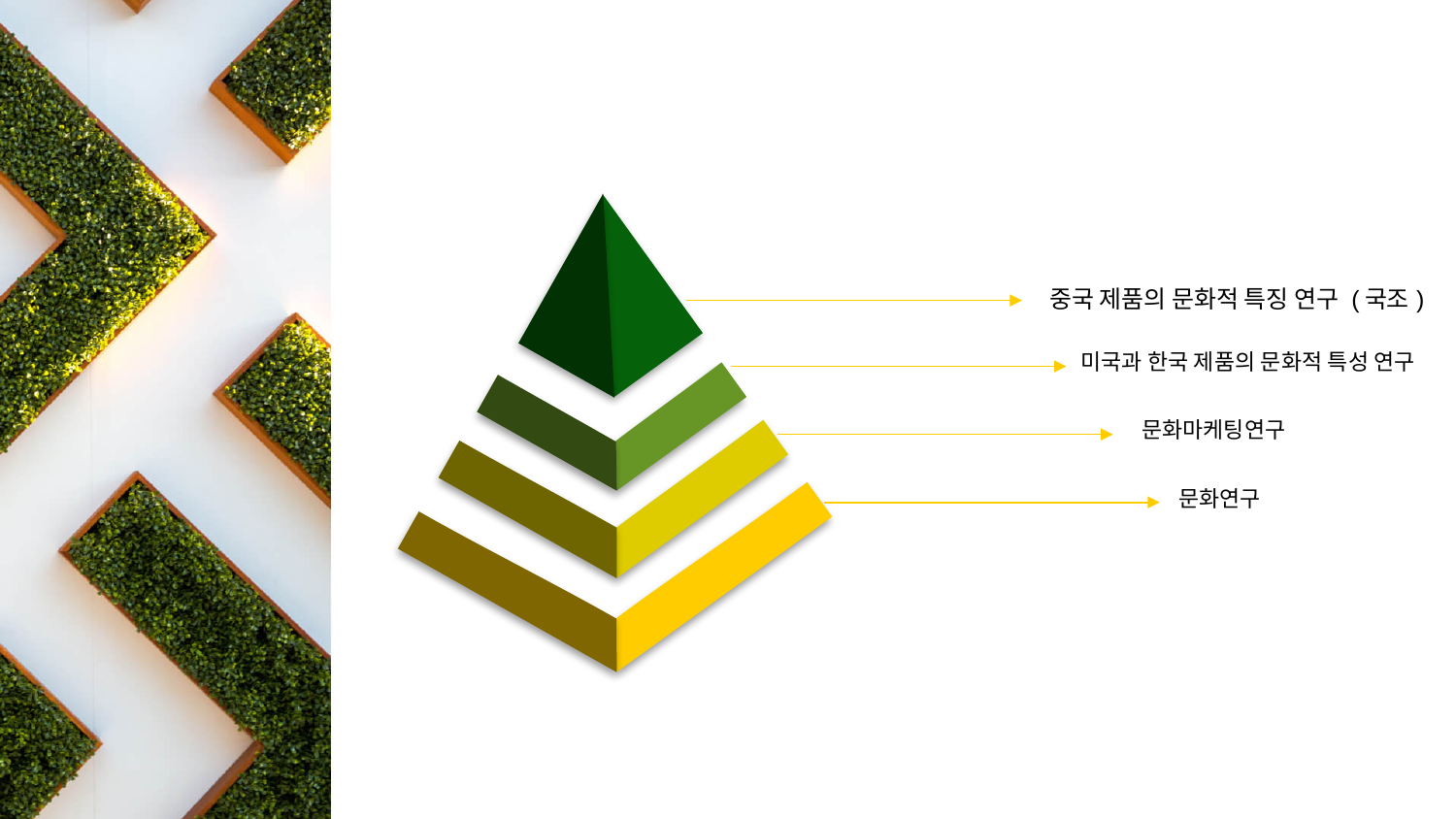

중국 제품의 문화적 특징 연구 (국조)
미국과 한국 제품의 문화적 특성 연구

문화마케팅연구

문화연구